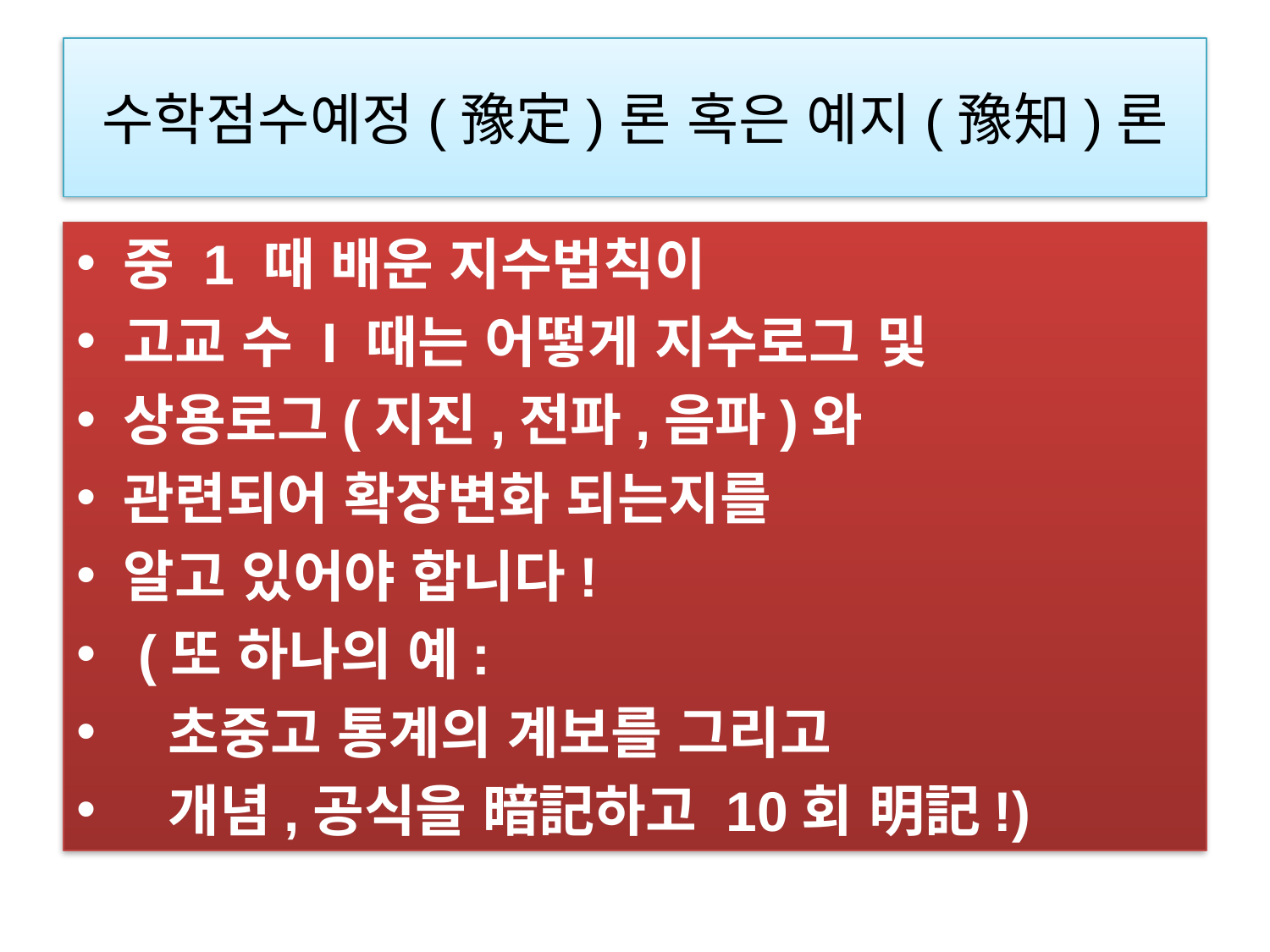

# 수학점수예정(豫定)론 혹은 예지(豫知)론
중 1 때 배운 지수법칙이
고교 수 Ι 때는 어떻게 지수로그 및
상용로그(지진,전파,음파)와
관련되어 확장변화 되는지를
알고 있어야 합니다!
 (또 하나의 예:
  초중고 통계의 계보를 그리고
  개념,공식을 暗記하고 10회 明記!)